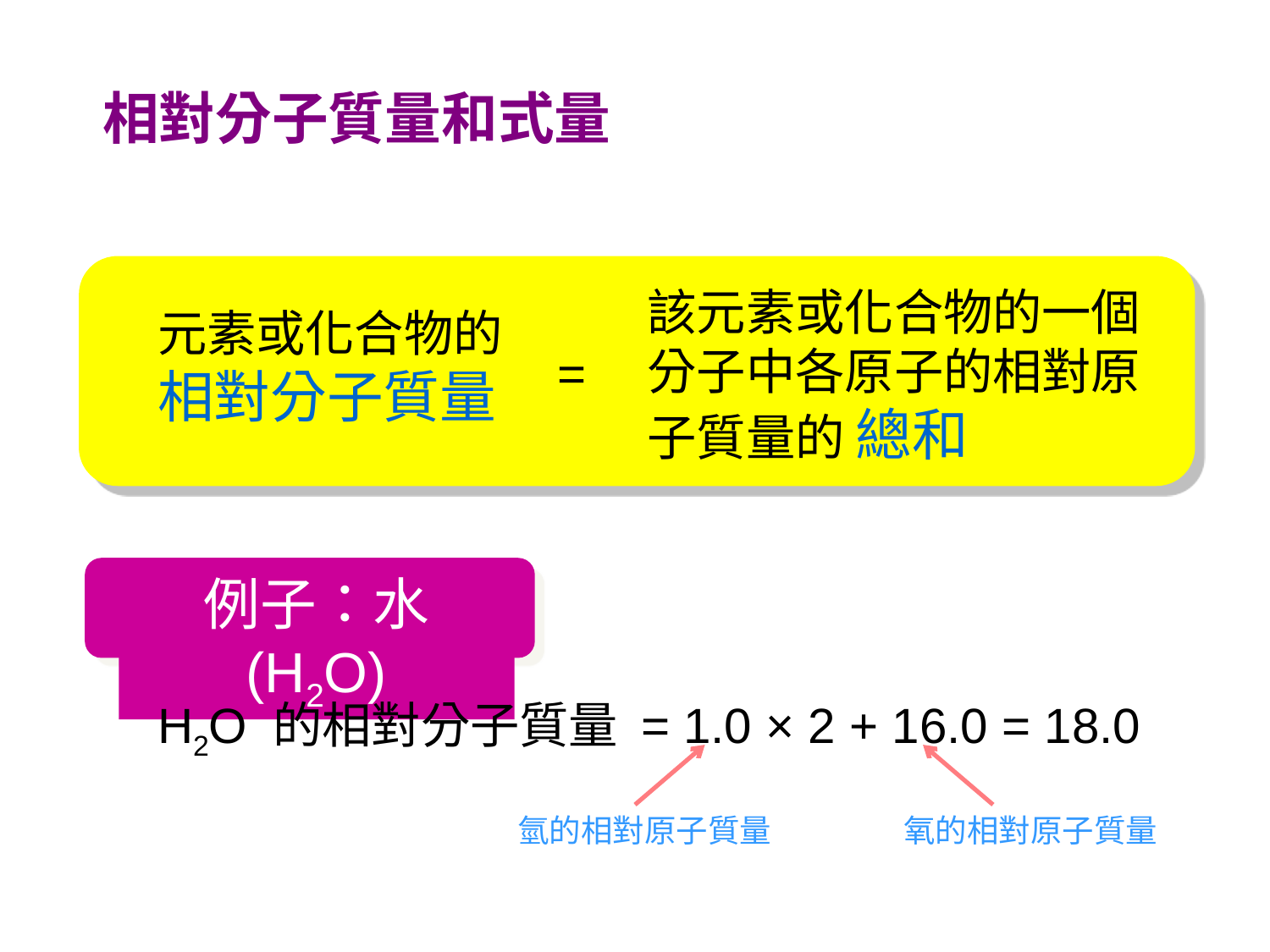

相對分子質量和式量

該元素或化合物的一個分子中各原子的相對原子質量的 總和
元素或化合物的 相對分子質量
=

例子：水 (H2O)
H2O 的相對分子質量 = 1.0 × 2 + 16.0 = 18.0

氫的相對原子質量
氧的相對原子質量